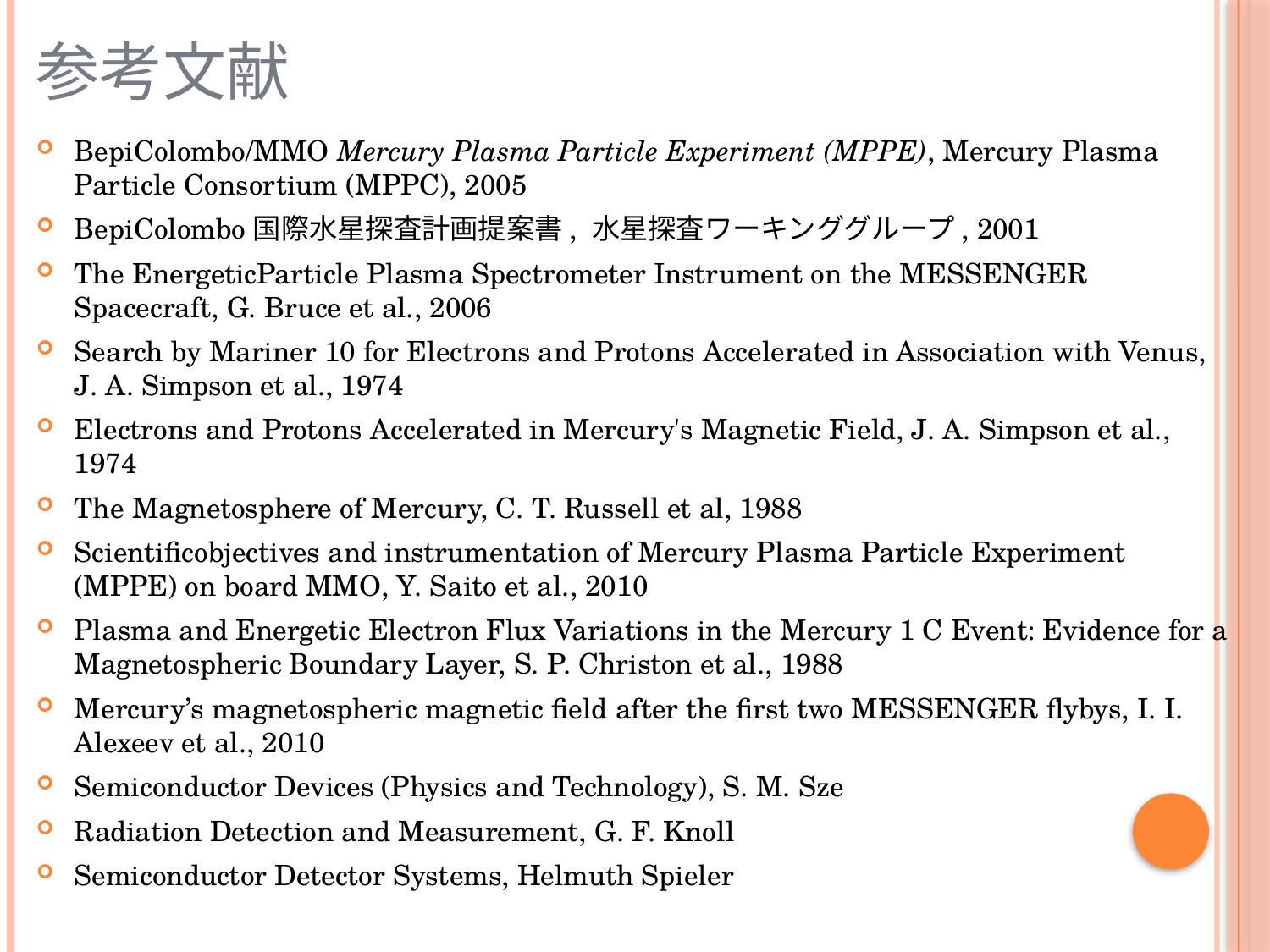

# 参考文献
BepiColombo/MMO Mercury Plasma Particle Experiment (MPPE), Mercury Plasma Particle Consortium (MPPC), 2005
BepiColombo国際水星探査計画提案書, 水星探査ワーキンググループ, 2001
The EnergeticParticle Plasma Spectrometer Instrument on the MESSENGER Spacecraft, G. Bruce et al., 2006
Search by Mariner 10 for Electrons and Protons Accelerated in Association with Venus, J. A. Simpson et al., 1974
Electrons and Protons Accelerated in Mercury's Magnetic Field, J. A. Simpson et al., 1974
The Magnetosphere of Mercury, C. T. Russell et al, 1988
Scientificobjectives and instrumentation of Mercury Plasma Particle Experiment (MPPE) on board MMO, Y. Saito et al., 2010
Plasma and Energetic Electron Flux Variations in the Mercury 1 C Event: Evidence for a Magnetospheric Boundary Layer, S. P. Christon et al., 1988
Mercury’s magnetospheric magnetic field after the first two MESSENGER flybys, I. I. Alexeev et al., 2010
Semiconductor Devices (Physics and Technology), S. M. Sze
Radiation Detection and Measurement, G. F. Knoll
Semiconductor Detector Systems, Helmuth Spieler